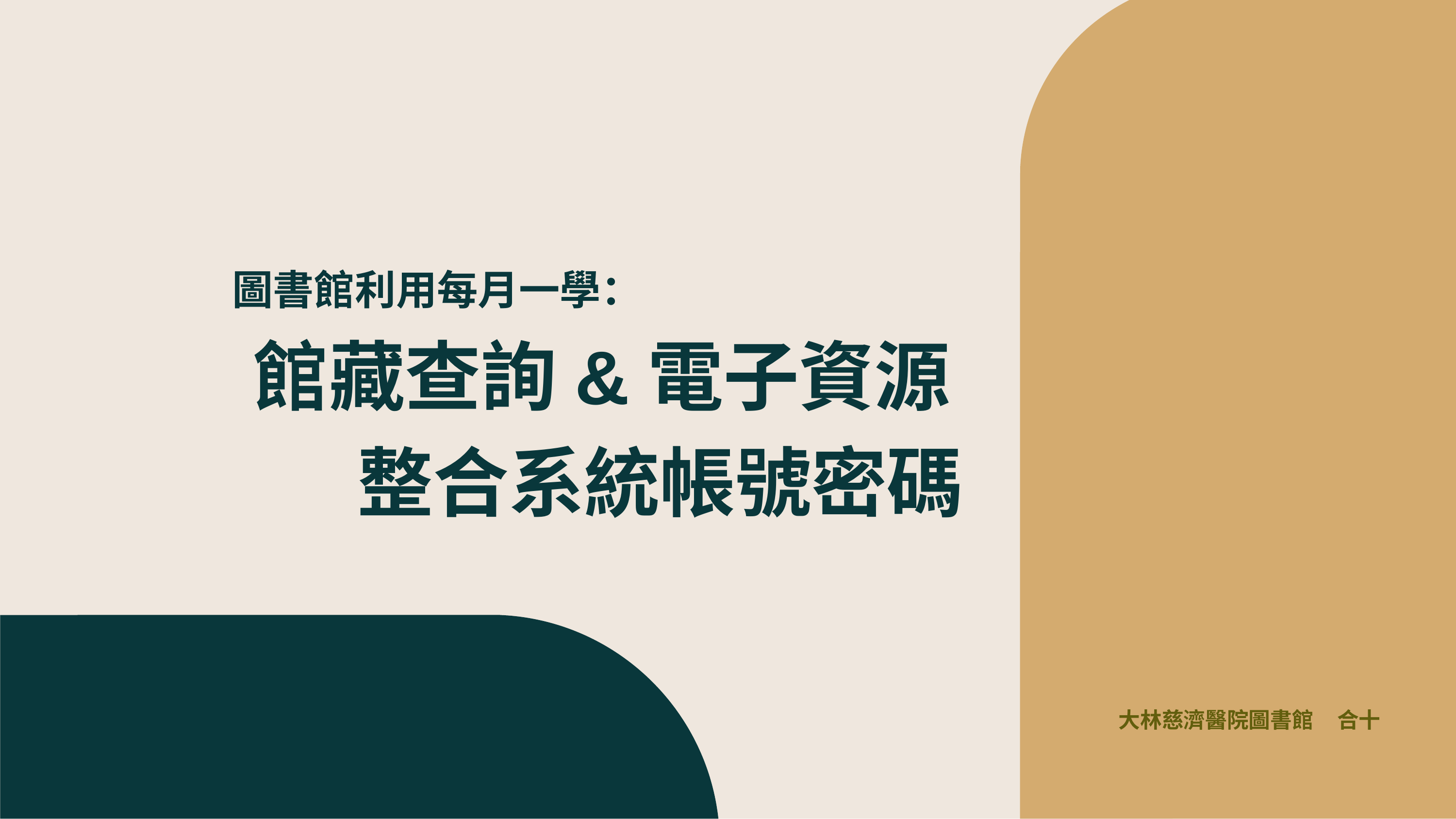

圖書館利用每月一學：
館藏查詢&電子資源整合系統帳號密碼
大林慈濟醫院圖書館	合十